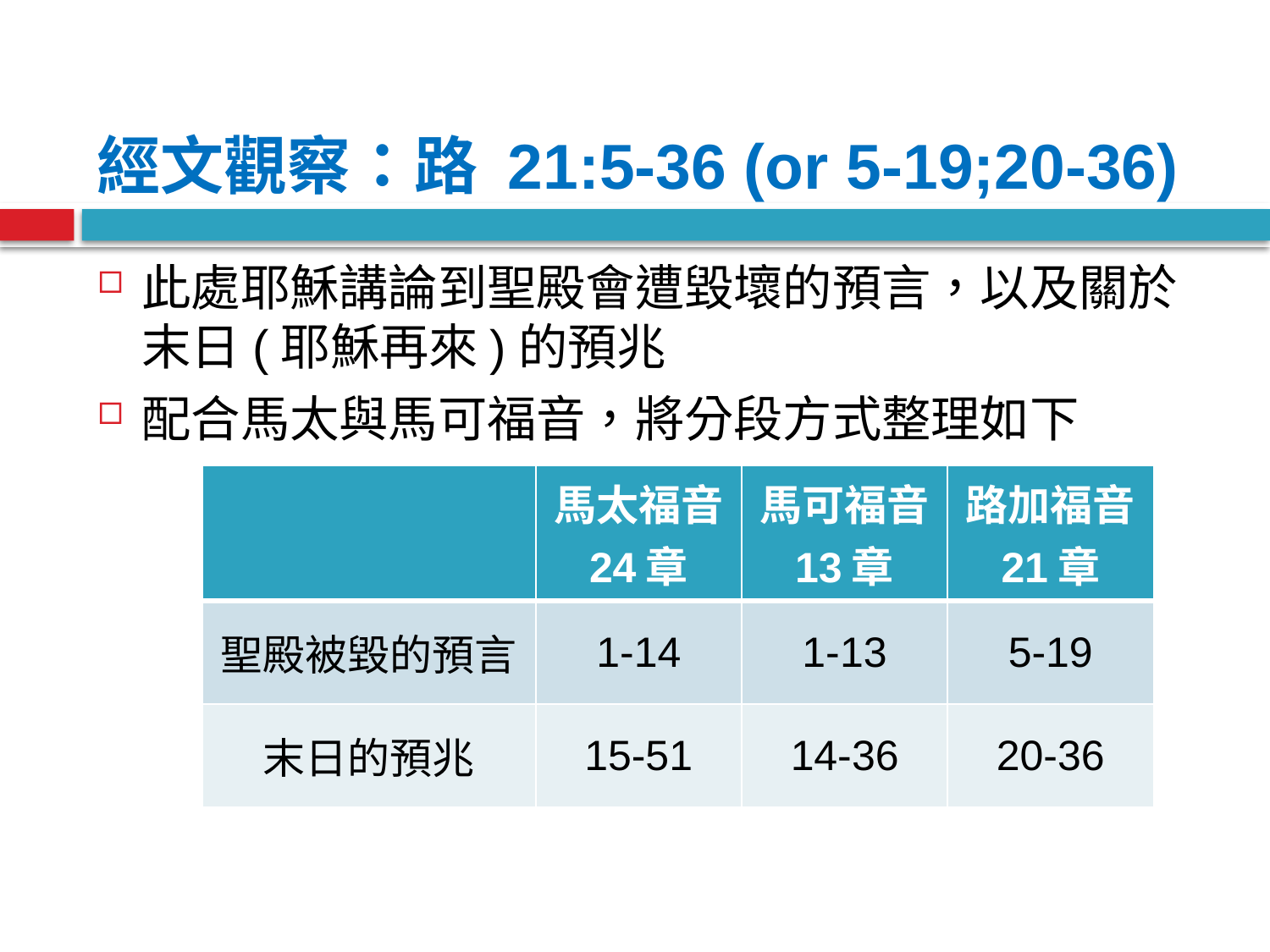

# 經文觀察：路 21:5-36 (or 5-19;20-36)
此處耶穌講論到聖殿會遭毀壞的預言，以及關於末日(耶穌再來)的預兆
配合馬太與馬可福音，將分段方式整理如下
|  | 馬太福音 24章 | 馬可福音 13章 | 路加福音 21章 |
| --- | --- | --- | --- |
| 聖殿被毀的預言 | 1-14 | 1-13 | 5-19 |
| 末日的預兆 | 15-51 | 14-36 | 20-36 |